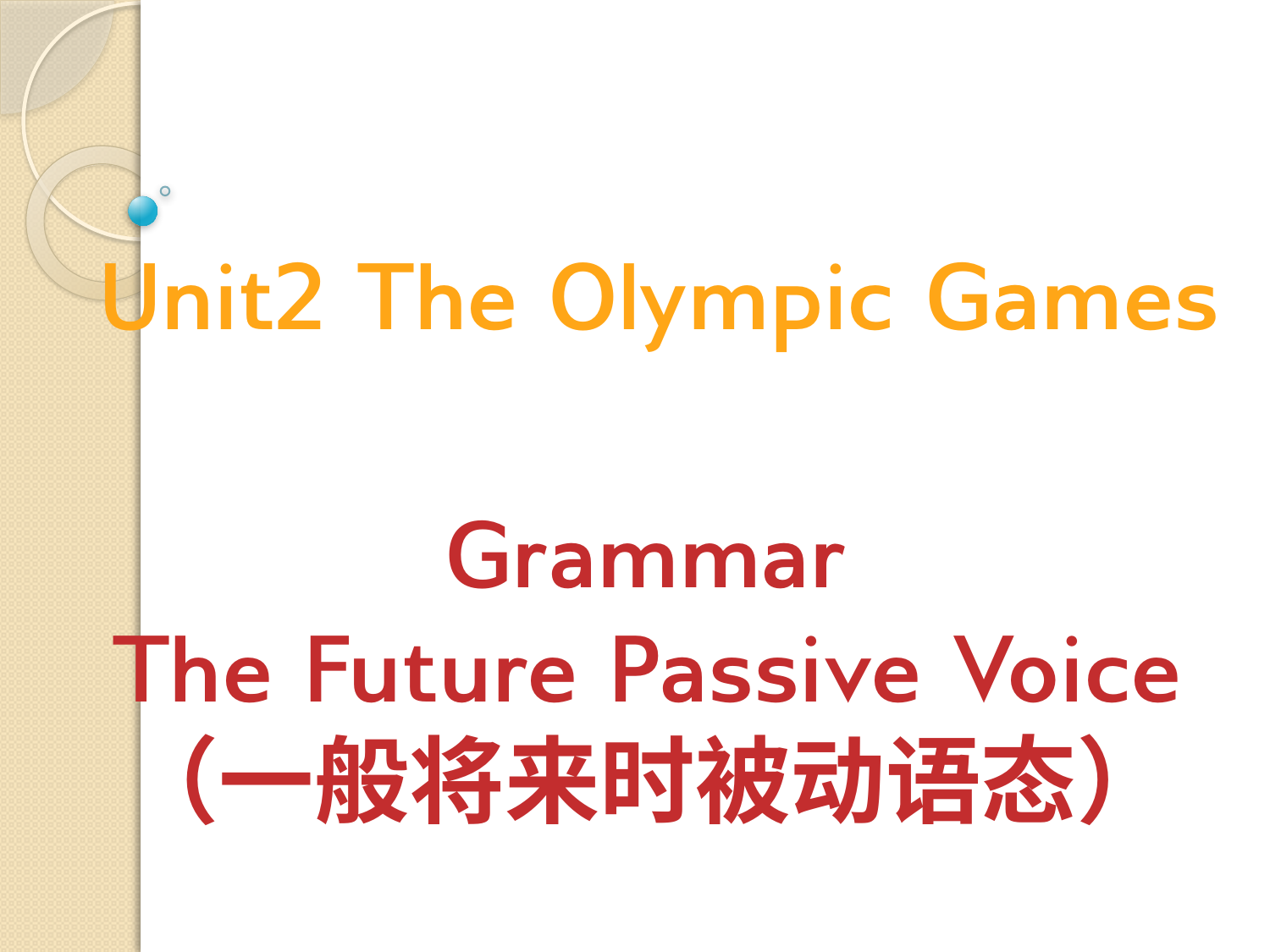

Unit2 The Olympic Games
Grammar
The Future Passive Voice
（一般将来时被动语态）